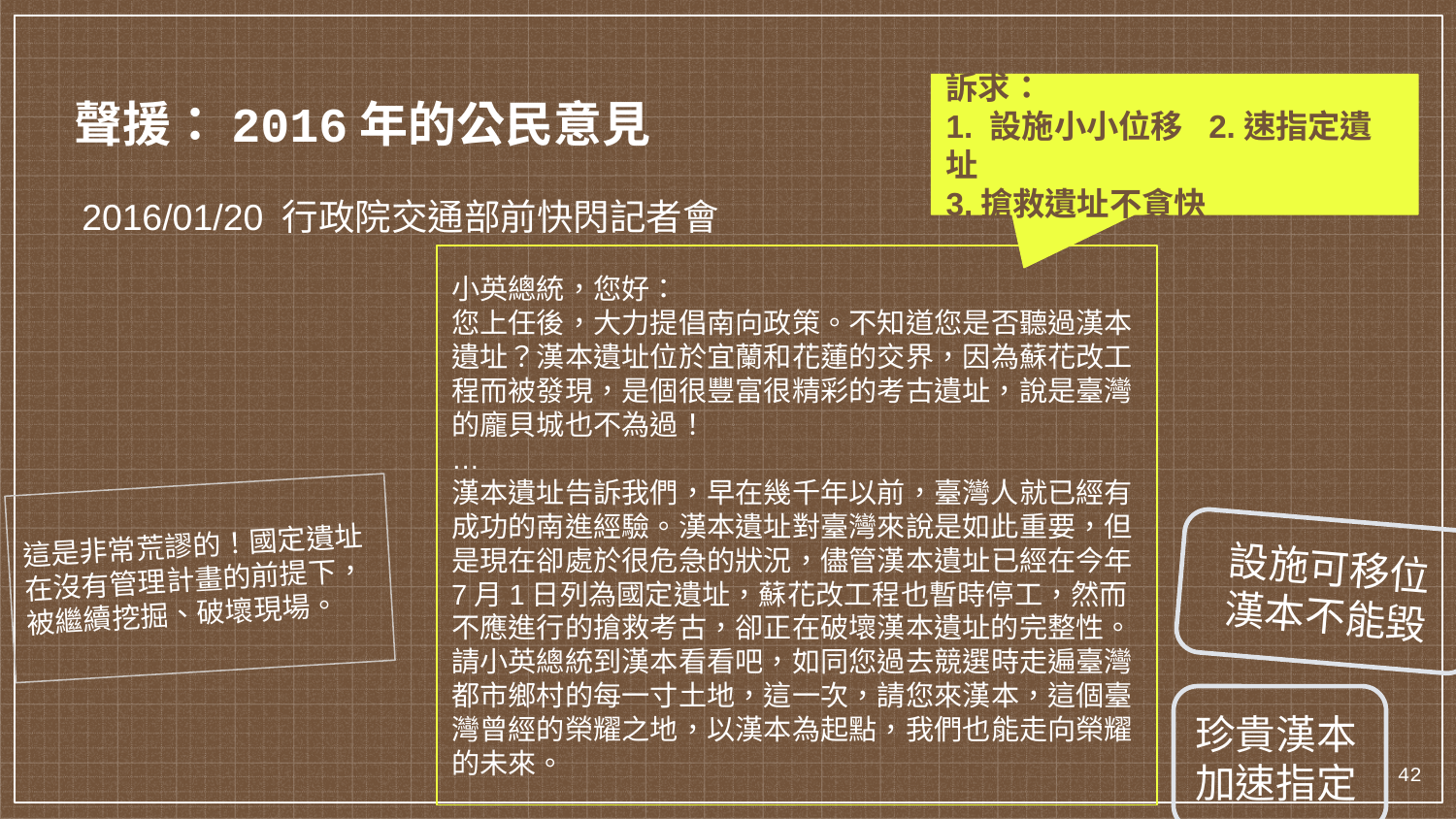

訴求：
1. 設施小小位移  2.速指定遺址
3.搶救遺址不貪快
# 聲援：2016年的公民意見
2016/01/20 行政院交通部前快閃記者會

小英總統，您好：
您上任後，大力提倡南向政策。不知道您是否聽過漢本遺址？漢本遺址位於宜蘭和花蓮的交界，因為蘇花改工程而被發現，是個很豐富很精彩的考古遺址，說是臺灣的龐貝城也不為過！
…
漢本遺址告訴我們，早在幾千年以前，臺灣人就已經有成功的南進經驗。漢本遺址對臺灣來說是如此重要，但是現在卻處於很危急的狀況，儘管漢本遺址已經在今年7月1日列為國定遺址，蘇花改工程也暫時停工，然而不應進行的搶救考古，卻正在破壞漢本遺址的完整性。
請小英總統到漢本看看吧，如同您過去競選時走遍臺灣都市鄉村的每一寸土地，這一次，請您來漢本，這個臺灣曾經的榮耀之地，以漢本為起點，我們也能走向榮耀的未來。
這是非常荒謬的！國定遺址在沒有管理計畫的前提下，被繼續挖掘、破壞現場。
設施可移位
漢本不能毀
珍貴漢本
加速指定
42